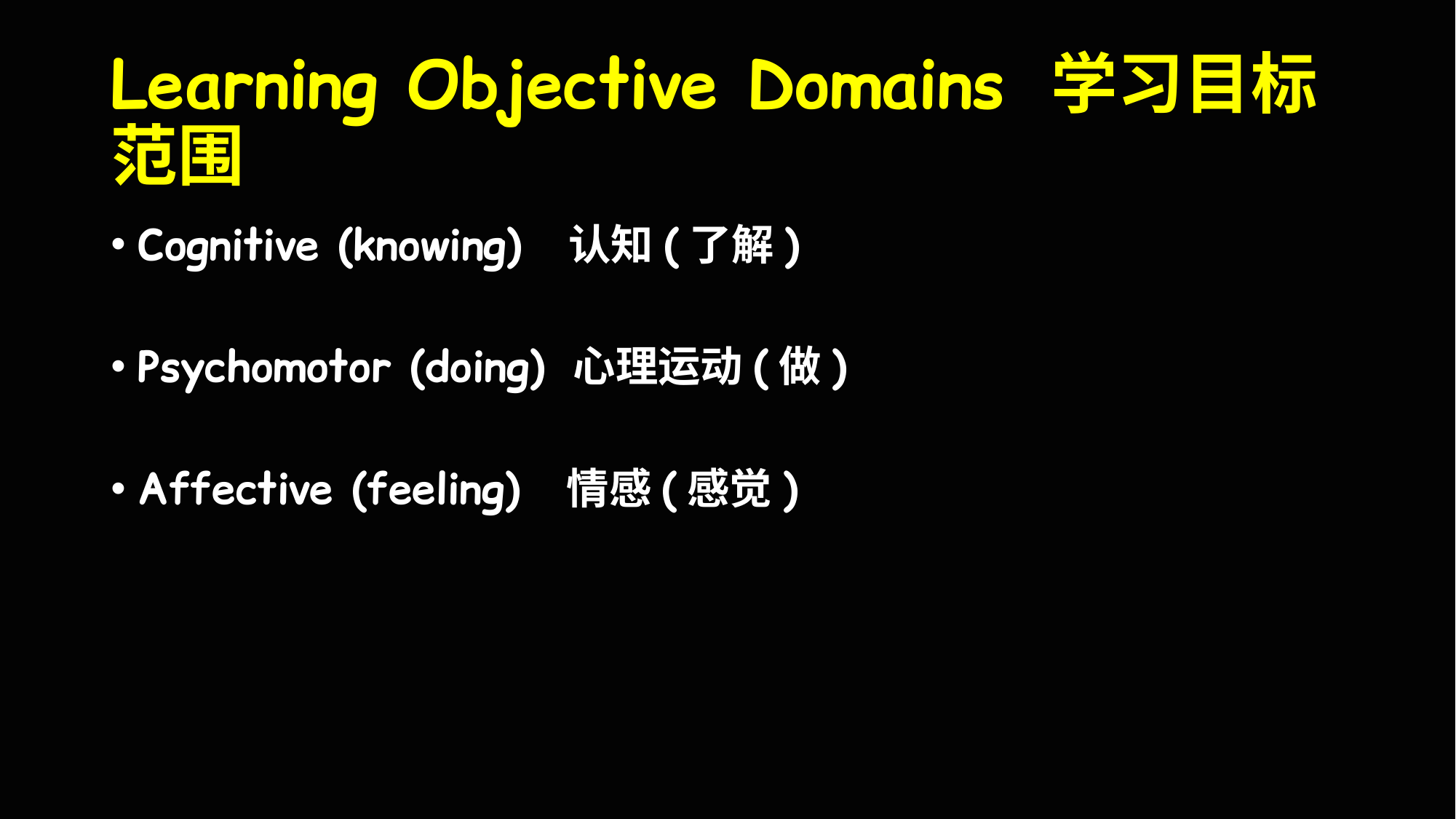

# Learning Objective Domains 学习目标范围
Cognitive (knowing)  认知(了解)

Psychomotor (doing) 心理运动(做)

Affective (feeling)  情感(感觉)